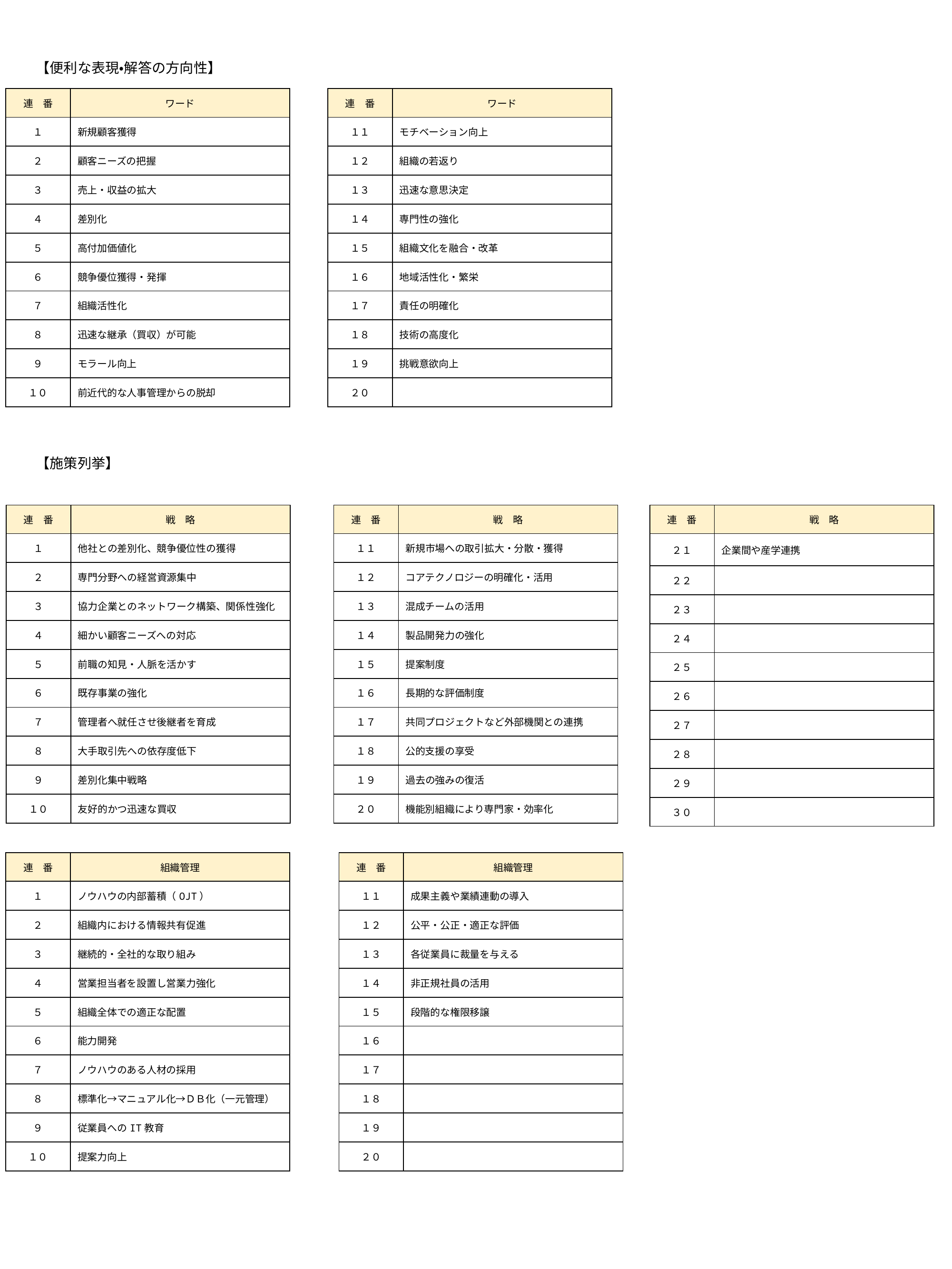

【便利な表現・解答の方向性】
| 連　番 | ワード |
| --- | --- |
| １ | 新規顧客獲得 |
| ２ | 顧客ニーズの把握 |
| ３ | 売上・収益の拡大 |
| ４ | 差別化 |
| ５ | 高付加価値化 |
| ６ | 競争優位獲得・発揮 |
| ７ | 組織活性化 |
| ８ | 迅速な継承（買収）が可能 |
| ９ | モラール向上 |
| １０ | 前近代的な人事管理からの脱却 |
| 連　番 | ワード |
| --- | --- |
| １１ | モチベーション向上 |
| １２ | 組織の若返り |
| １３ | 迅速な意思決定 |
| １４ | 専門性の強化 |
| １５ | 組織文化を融合・改革 |
| １６ | 地域活性化・繁栄 |
| １７ | 責任の明確化 |
| １８ | 技術の高度化 |
| １９ | 挑戦意欲向上 |
| ２０ |  |
【施策列挙】
| 連　番 | 戦　略 |
| --- | --- |
| １ | 他社との差別化、競争優位性の獲得 |
| ２ | 専門分野への経営資源集中 |
| ３ | 協力企業とのネットワーク構築、関係性強化 |
| ４ | 細かい顧客ニーズへの対応 |
| ５ | 前職の知見・人脈を活かす |
| ６ | 既存事業の強化 |
| ７ | 管理者へ就任させ後継者を育成 |
| ８ | 大手取引先への依存度低下 |
| ９ | 差別化集中戦略 |
| １０ | 友好的かつ迅速な買収 |
| 連　番 | 戦　略 |
| --- | --- |
| １１ | 新規市場への取引拡大・分散・獲得 |
| １２ | コアテクノロジーの明確化・活用 |
| １３ | 混成チームの活用 |
| １４ | 製品開発力の強化 |
| １５ | 提案制度 |
| １６ | 長期的な評価制度 |
| １７ | 共同プロジェクトなど外部機関との連携 |
| １８ | 公的支援の享受 |
| １９ | 過去の強みの復活 |
| ２０ | 機能別組織により専門家・効率化 |
| 連　番 | 戦　略 |
| --- | --- |
| ２１ | 企業間や産学連携 |
| ２２ |  |
| ２３ |  |
| ２４ |  |
| ２５ |  |
| ２６ |  |
| ２７ |  |
| ２８ |  |
| ２９ |  |
| ３０ |  |
| 連　番 | 組織管理 |
| --- | --- |
| １ | ノウハウの内部蓄積（OJT） |
| ２ | 組織内における情報共有促進 |
| ３ | 継続的・全社的な取り組み |
| ４ | 営業担当者を設置し営業力強化 |
| ５ | 組織全体での適正な配置 |
| ６ | 能力開発 |
| ７ | ノウハウのある人材の採用 |
| ８ | 標準化→マニュアル化→ＤＢ化（一元管理） |
| ９ | 従業員へのIT教育 |
| １０ | 提案力向上 |
| 連　番 | 組織管理 |
| --- | --- |
| １１ | 成果主義や業績連動の導入 |
| １２ | 公平・公正・適正な評価 |
| １３ | 各従業員に裁量を与える |
| １４ | 非正規社員の活用 |
| １５ | 段階的な権限移譲 |
| １６ |  |
| １７ |  |
| １８ |  |
| １９ |  |
| ２０ |  |